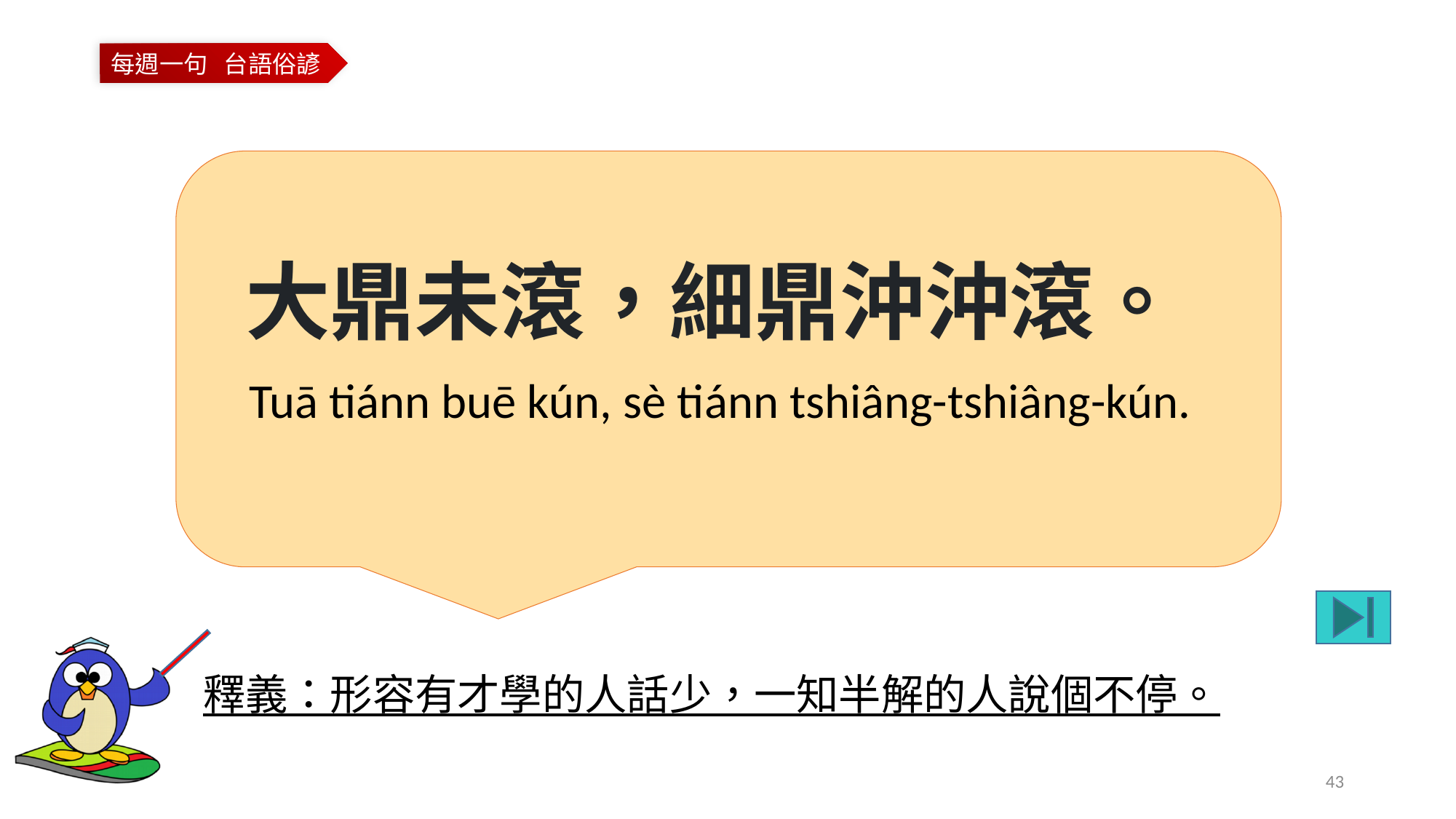

大鼎未滾，細鼎沖沖滾。
Tuā tiánn buē kún, sè tiánn tshiâng-tshiâng-kún.

釋義：形容有才學的人話少，一知半解的人說個不停。
43